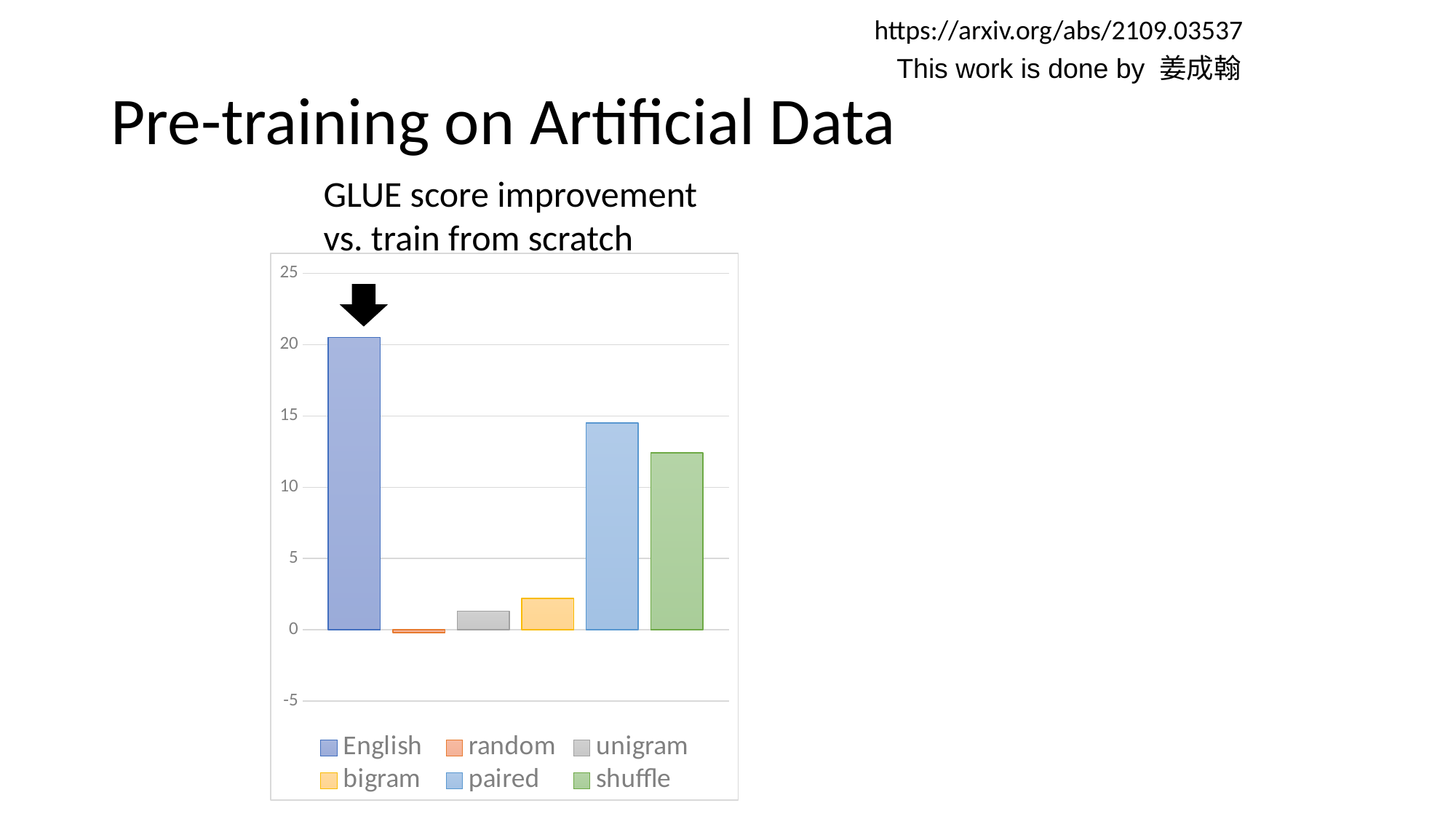

https://arxiv.org/abs/2109.03537
# Pre-training on Artificial Data
This work is done by 姜成翰
GLUE score improvement vs. train from scratch

### Chart

| Category | English  | random | unigram | bigram | paired | shuffle |
|---|---|---|---|---|---|---|